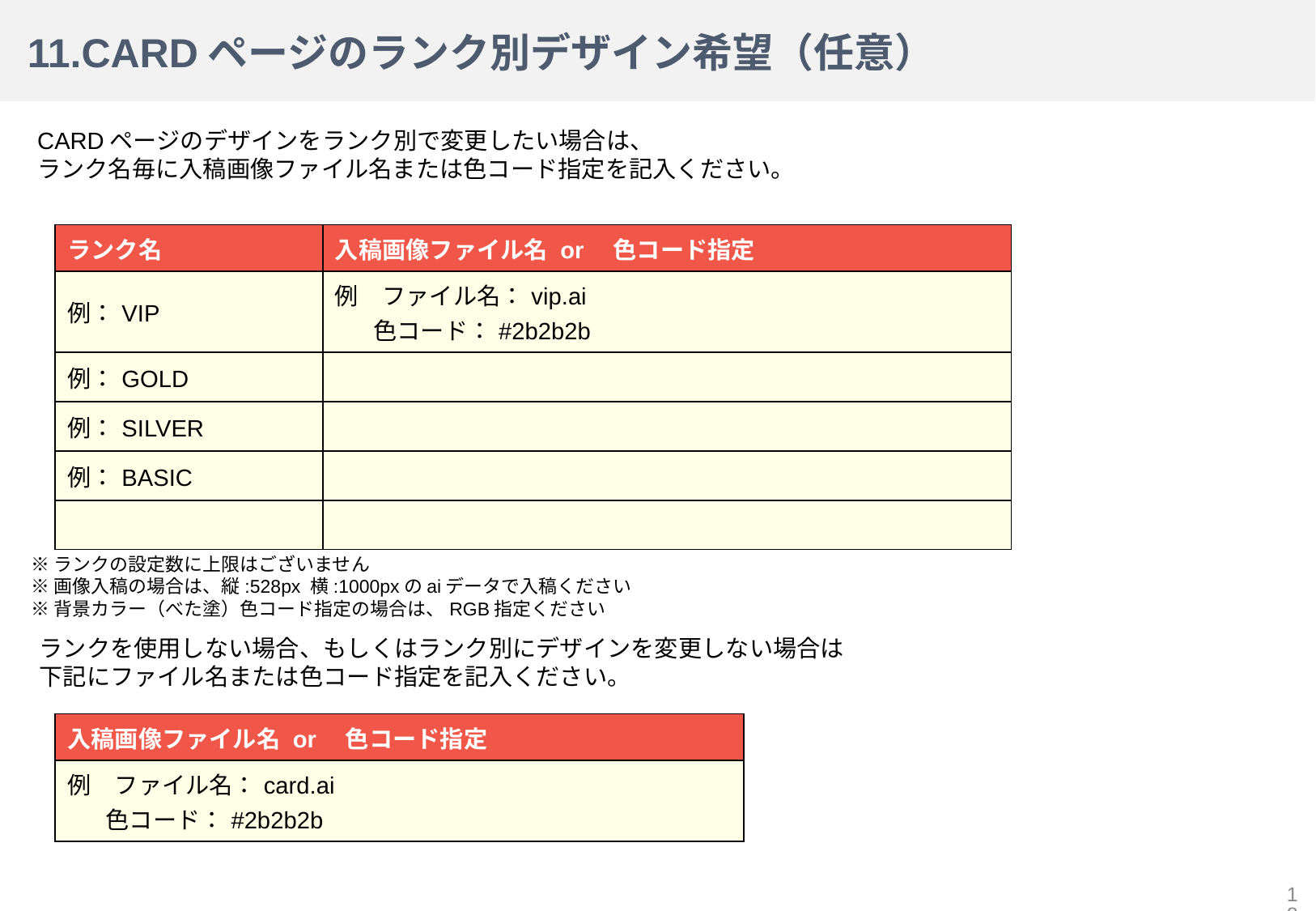

# 11.CARDページのランク別デザイン希望（任意）
| ランク名 | 入稿画像ファイル名 or　色コード指定 |
| --- | --- |
| 例：VIP | 例　ファイル名：vip.ai 色コード：#2b2b2b |
| 例：GOLD |  |
| 例：SILVER |  |
| 例：BASIC |  |
|  |  |
| 入稿画像ファイル名 or　色コード指定 |
| --- |
| 例　ファイル名：card.ai 色コード：#2b2b2b |
18